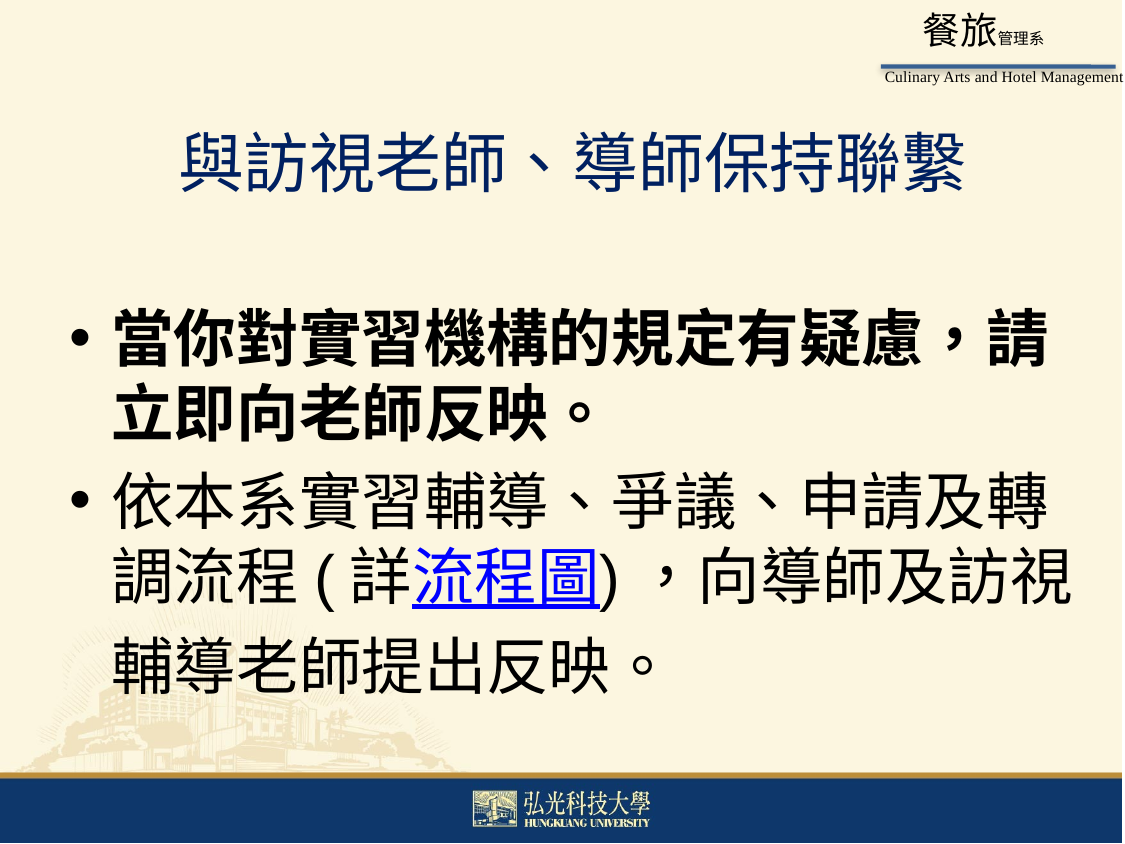

# 與訪視老師、導師保持聯繫
當你對實習機構的規定有疑慮，請立即向老師反映。
依本系實習輔導、爭議、申請及轉調流程(詳流程圖)，向導師及訪視輔導老師提出反映。